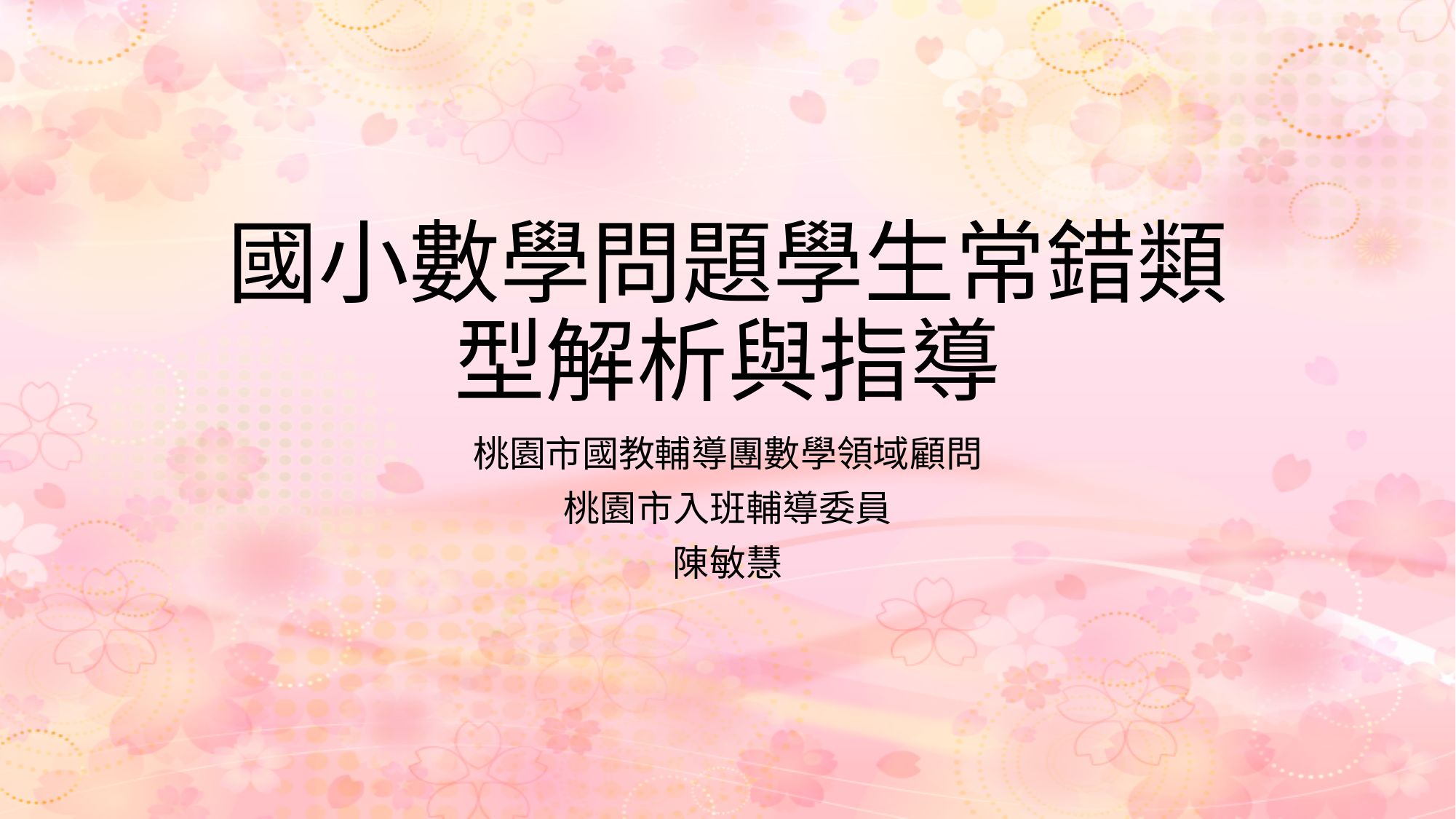

# 國小數學問題學生常錯類型解析與指導
桃園市國教輔導團數學領域顧問
桃園市入班輔導委員
陳敏慧